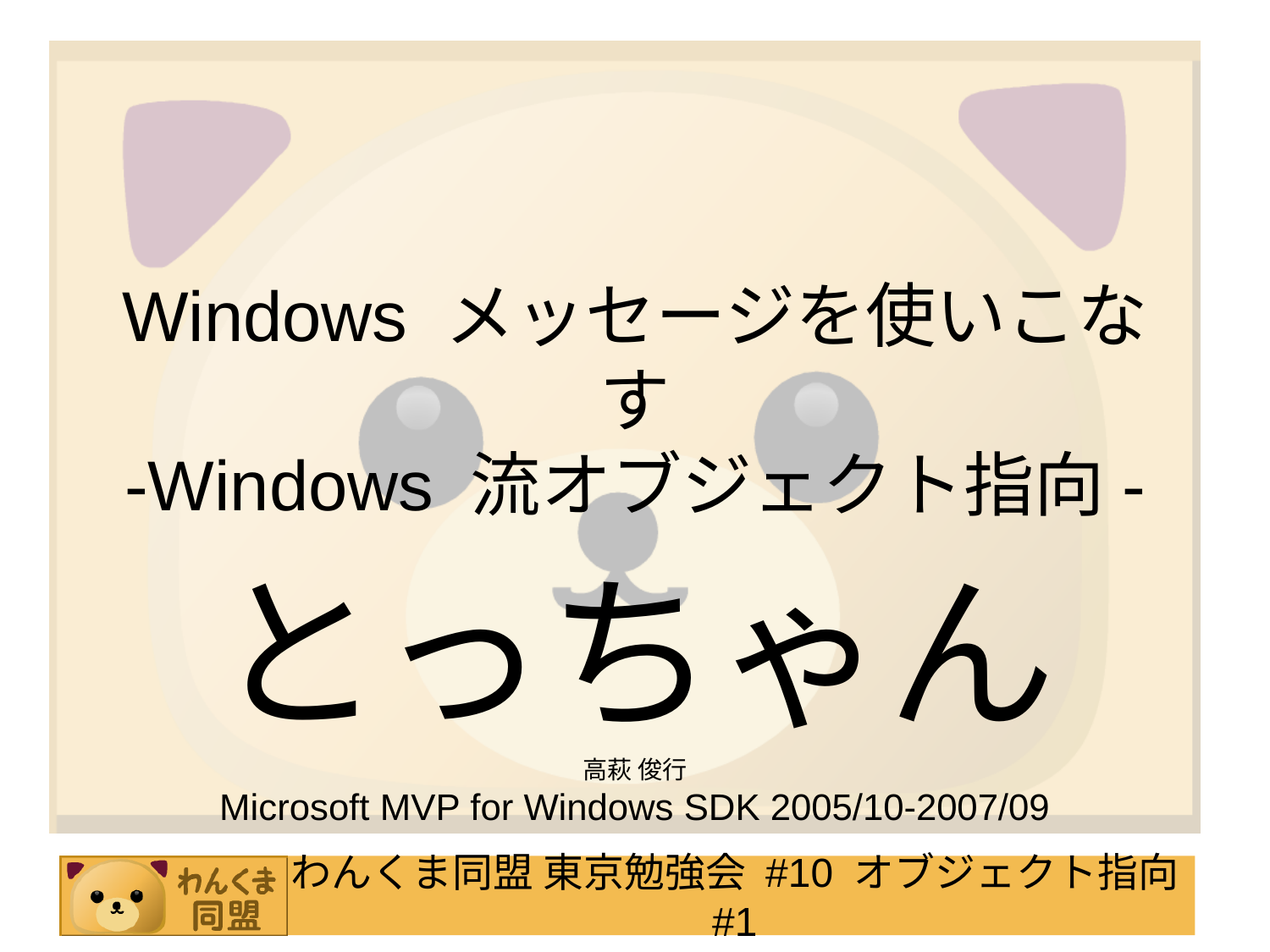

# Windows メッセージを使いこなす -Windows 流オブジェクト指向-
とっちゃん
高萩 俊行
Microsoft MVP for Windows SDK 2005/10-2007/09